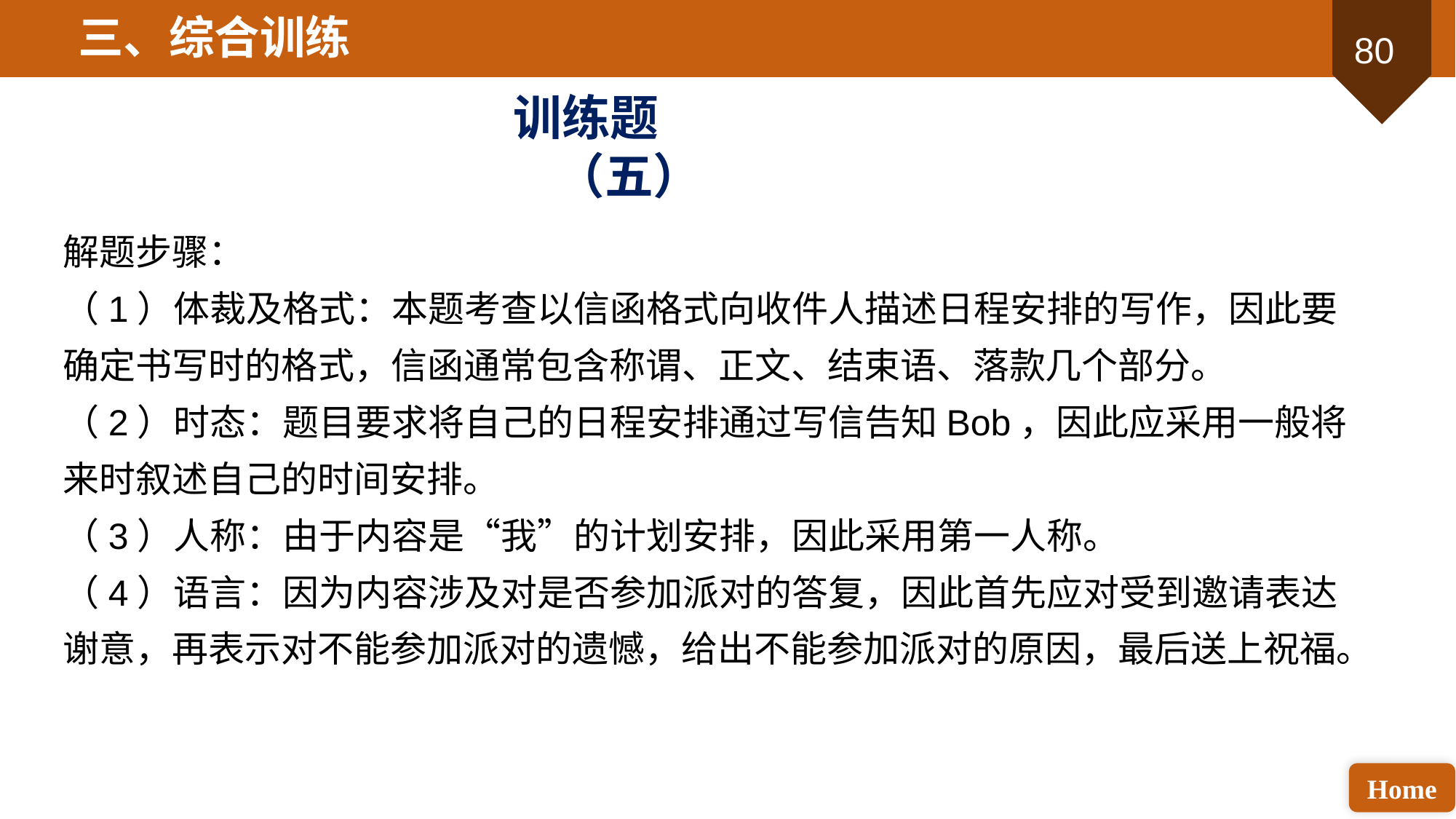

三、综合训练
训练题（五）
解题步骤：
（1）体裁及格式：本题考查以信函格式向收件人描述日程安排的写作，因此要确定书写时的格式，信函通常包含称谓、正文、结束语、落款几个部分。
（2）时态：题目要求将自己的日程安排通过写信告知Bob，因此应采用一般将来时叙述自己的时间安排。
（3）人称：由于内容是“我”的计划安排，因此采用第一人称。
（4）语言：因为内容涉及对是否参加派对的答复，因此首先应对受到邀请表达谢意，再表示对不能参加派对的遗憾，给出不能参加派对的原因，最后送上祝福。